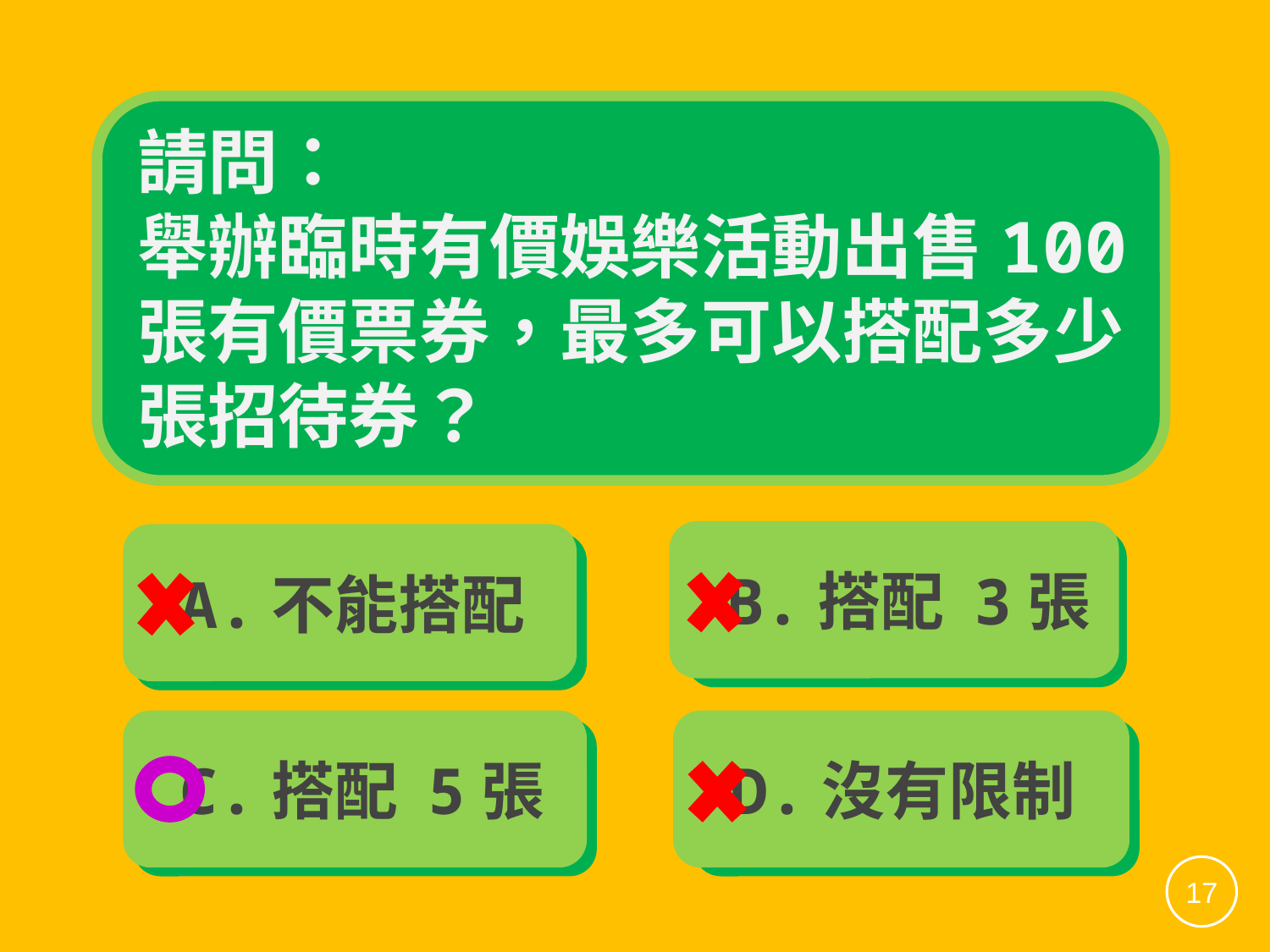

請問：
舉辦臨時有價娛樂活動出售100張有價票券，最多可以搭配多少張招待券？
  B.搭配 3張

  A.不能搭配

  C.搭配 5張

  D.沒有限制

17